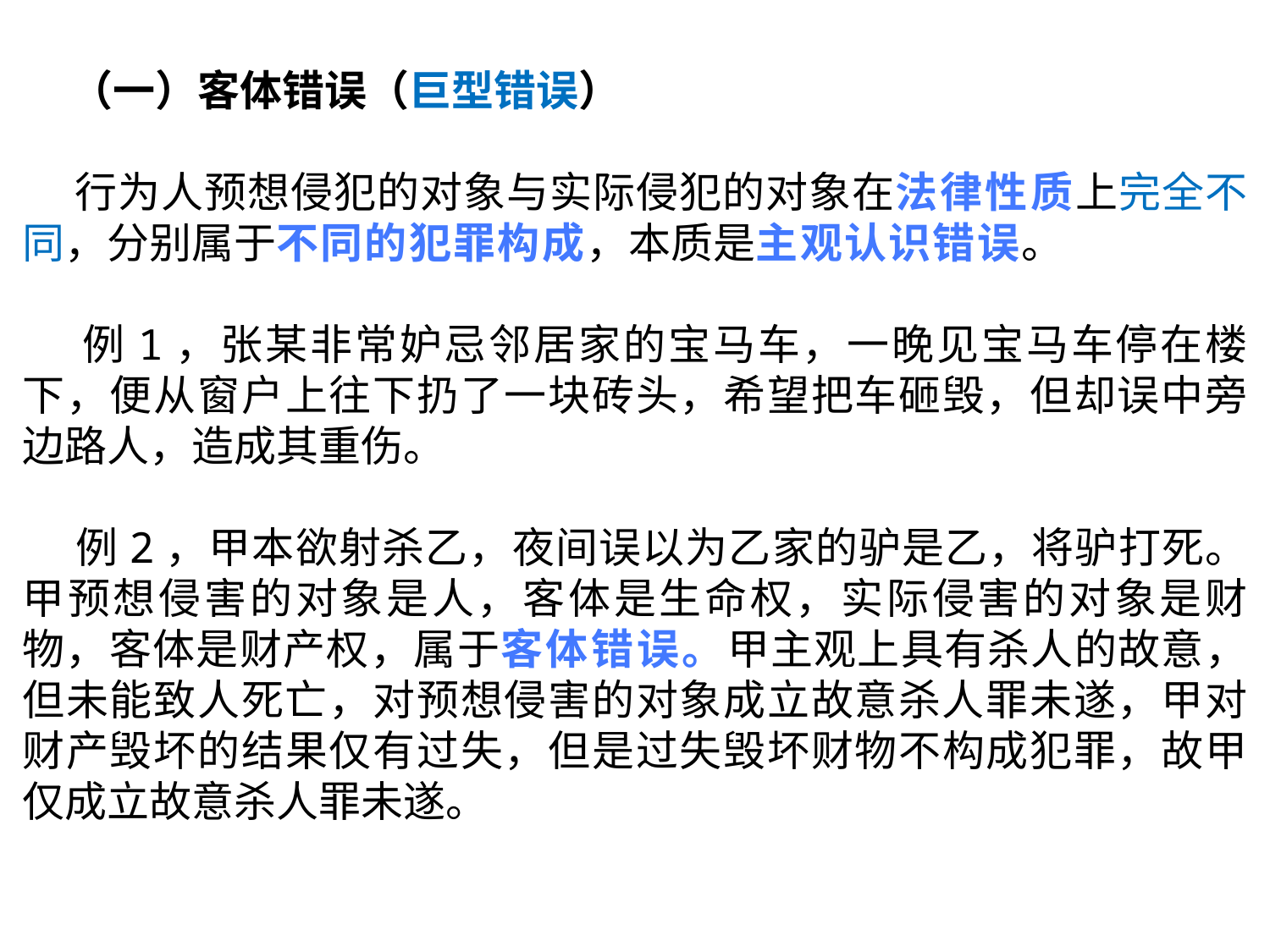

（一）客体错误（巨型错误）

    行为人预想侵犯的对象与实际侵犯的对象在法律性质上完全不同，分别属于不同的犯罪构成，本质是主观认识错误。

    例1，张某非常妒忌邻居家的宝马车，一晚见宝马车停在楼下，便从窗户上往下扔了一块砖头，希望把车砸毁，但却误中旁边路人，造成其重伤。

    例2，甲本欲射杀乙，夜间误以为乙家的驴是乙，将驴打死。甲预想侵害的对象是人，客体是生命权，实际侵害的对象是财物，客体是财产权，属于客体错误。甲主观上具有杀人的故意，但未能致人死亡，对预想侵害的对象成立故意杀人罪未遂，甲对财产毁坏的结果仅有过失，但是过失毁坏财物不构成犯罪，故甲仅成立故意杀人罪未遂。